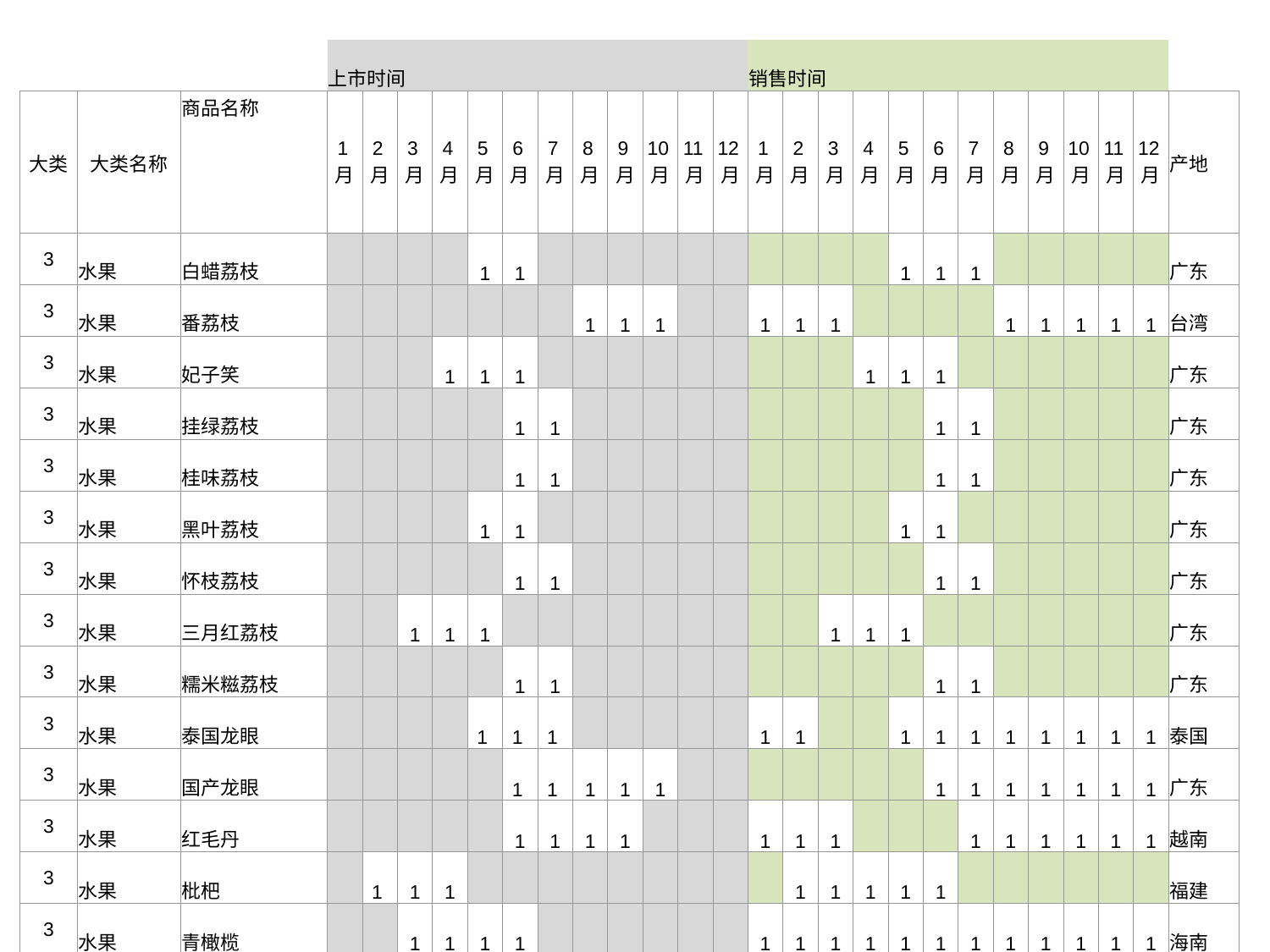

|  |  |  | 上市时间 |  |  |  |  |  |  |  |  |  |  |  | 销售时间 |  |  |  |  |  |  |  |  |  |  |  |  |
| --- | --- | --- | --- | --- | --- | --- | --- | --- | --- | --- | --- | --- | --- | --- | --- | --- | --- | --- | --- | --- | --- | --- | --- | --- | --- | --- | --- |
| 大类 | 大类名称 | 商品名称 | 1月 | 2月 | 3月 | 4月 | 5月 | 6月 | 7月 | 8月 | 9月 | 10月 | 11月 | 12月 | 1月 | 2月 | 3月 | 4月 | 5月 | 6月 | 7月 | 8月 | 9月 | 10月 | 11月 | 12月 | 产地 |
| 3 | 水果 | 白蜡荔枝 |  |  |  |  | 1 | 1 |  |  |  |  |  |  |  |  |  |  | 1 | 1 | 1 |  |  |  |  |  | 广东 |
| 3 | 水果 | 番荔枝 |  |  |  |  |  |  |  | 1 | 1 | 1 |  |  | 1 | 1 | 1 |  |  |  |  | 1 | 1 | 1 | 1 | 1 | 台湾 |
| 3 | 水果 | 妃子笑 |  |  |  | 1 | 1 | 1 |  |  |  |  |  |  |  |  |  | 1 | 1 | 1 |  |  |  |  |  |  | 广东 |
| 3 | 水果 | 挂绿荔枝 |  |  |  |  |  | 1 | 1 |  |  |  |  |  |  |  |  |  |  | 1 | 1 |  |  |  |  |  | 广东 |
| 3 | 水果 | 桂味荔枝 |  |  |  |  |  | 1 | 1 |  |  |  |  |  |  |  |  |  |  | 1 | 1 |  |  |  |  |  | 广东 |
| 3 | 水果 | 黑叶荔枝 |  |  |  |  | 1 | 1 |  |  |  |  |  |  |  |  |  |  | 1 | 1 |  |  |  |  |  |  | 广东 |
| 3 | 水果 | 怀枝荔枝 |  |  |  |  |  | 1 | 1 |  |  |  |  |  |  |  |  |  |  | 1 | 1 |  |  |  |  |  | 广东 |
| 3 | 水果 | 三月红荔枝 |  |  | 1 | 1 | 1 |  |  |  |  |  |  |  |  |  | 1 | 1 | 1 |  |  |  |  |  |  |  | 广东 |
| 3 | 水果 | 糯米糍荔枝 |  |  |  |  |  | 1 | 1 |  |  |  |  |  |  |  |  |  |  | 1 | 1 |  |  |  |  |  | 广东 |
| 3 | 水果 | 泰国龙眼 |  |  |  |  | 1 | 1 | 1 |  |  |  |  |  | 1 | 1 |  |  | 1 | 1 | 1 | 1 | 1 | 1 | 1 | 1 | 泰国 |
| 3 | 水果 | 国产龙眼 |  |  |  |  |  | 1 | 1 | 1 | 1 | 1 |  |  |  |  |  |  |  | 1 | 1 | 1 | 1 | 1 | 1 | 1 | 广东 |
| 3 | 水果 | 红毛丹 |  |  |  |  |  | 1 | 1 | 1 | 1 |  |  |  | 1 | 1 | 1 |  |  |  | 1 | 1 | 1 | 1 | 1 | 1 | 越南 |
| 3 | 水果 | 枇杷 |  | 1 | 1 | 1 |  |  |  |  |  |  |  |  |  | 1 | 1 | 1 | 1 | 1 |  |  |  |  |  |  | 福建 |
| 3 | 水果 | 青橄榄 |  |  | 1 | 1 | 1 | 1 |  |  |  |  |  |  | 1 | 1 | 1 | 1 | 1 | 1 | 1 | 1 | 1 | 1 | 1 | 1 | 海南 |